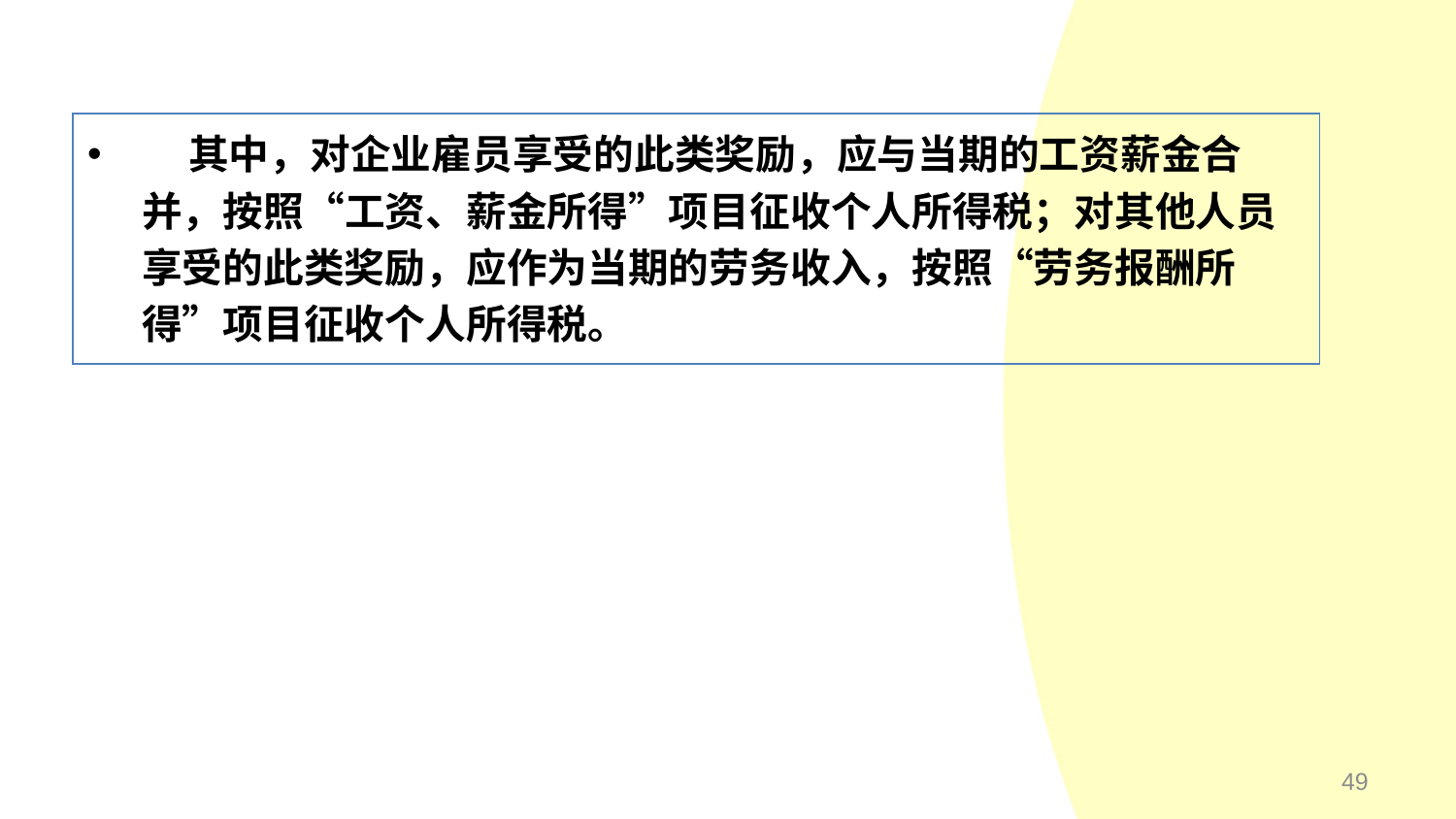

其中，对企业雇员享受的此类奖励，应与当期的工资薪金合并，按照“工资、薪金所得”项目征收个人所得税；对其他人员享受的此类奖励，应作为当期的劳务收入，按照“劳务报酬所得”项目征收个人所得税。
49